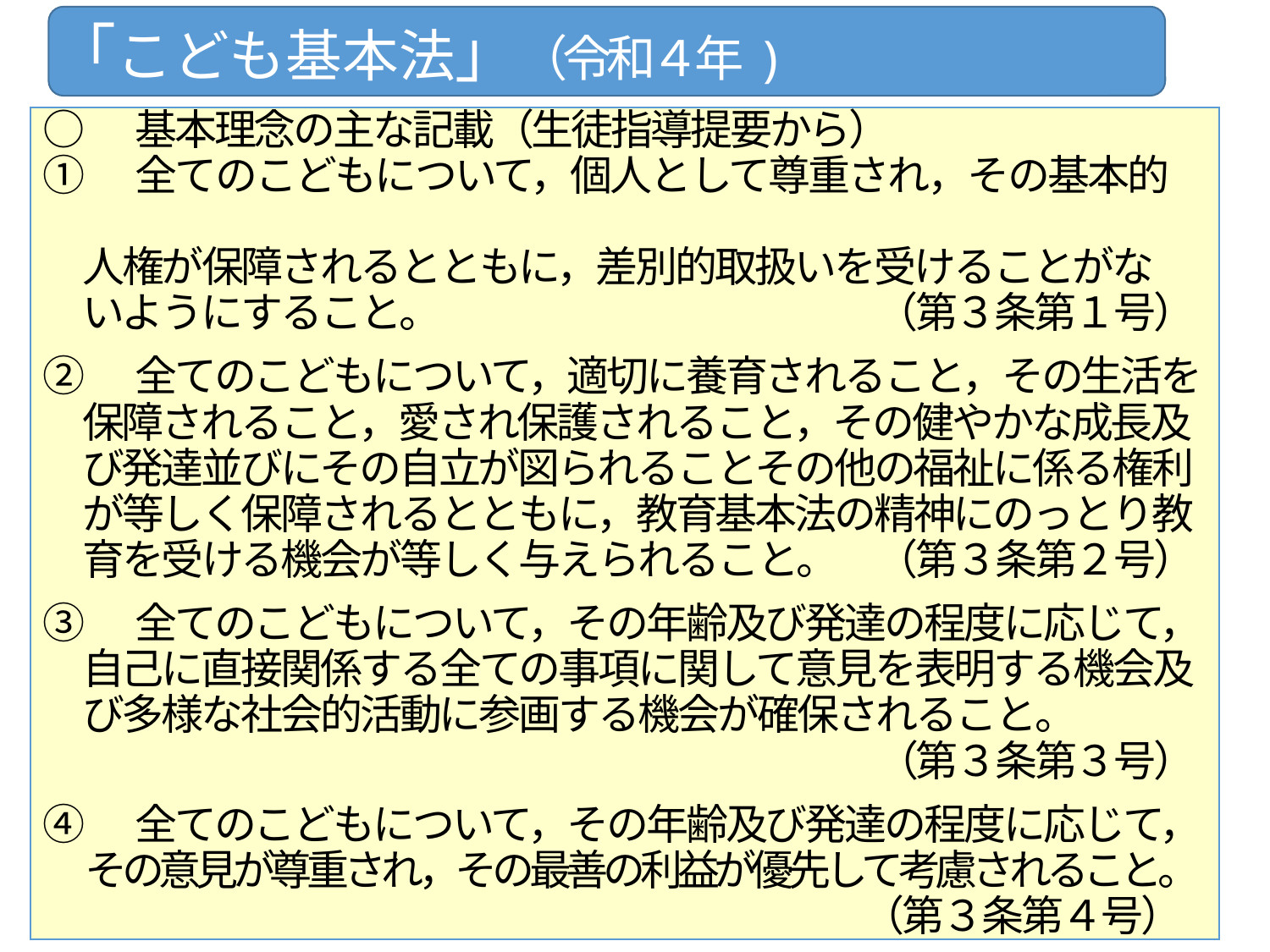

「こども基本法」（令和４年)
○　基本理念の主な記載（生徒指導提要から）
①　全てのこどもについて，個人として尊重され，その基本的
　人権が保障されるとともに，差別的取扱いを受けることがな
　いようにすること。　　　　　　　　　　　（第３条第１号）

②　全てのこどもについて，適切に養育されること，その生活を
　保障されること，愛され保護されること，その健やかな成長及
　び発達並びにその自立が図られることその他の福祉に係る権利
　が等しく保障されるとともに，教育基本法の精神にのっとり教
　育を受ける機会が等しく与えられること。　（第３条第２号）

③　全てのこどもについて，その年齢及び発達の程度に応じて，
　自己に直接関係する全ての事項に関して意見を表明する機会及
　び多様な社会的活動に参画する機会が確保されること。
　　　　　　　　　　　　　　　　　　　　　（第３条第３号）

④　全てのこどもについて，その年齢及び発達の程度に応じて，
　その意見が尊重され，その最善の利益が優先して考慮されること。
　　　　　　　　　　　　　　　　　　　　　　（第３条第４号）
12